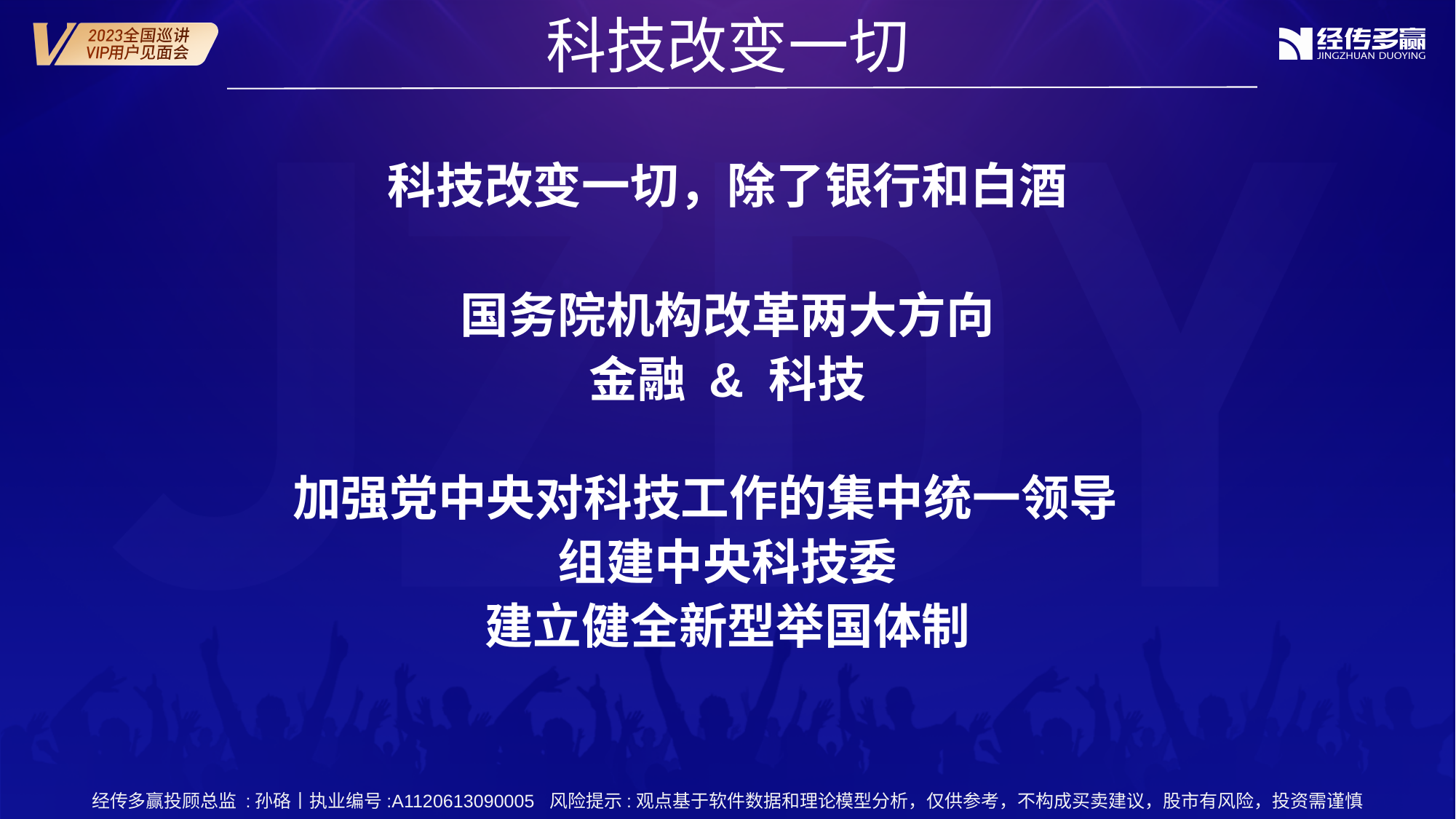

科技改变一切
科技改变一切，除了银行和白酒
国务院机构改革两大方向
金融 & 科技
加强党中央对科技工作的集中统一领导
组建中央科技委
建立健全新型举国体制